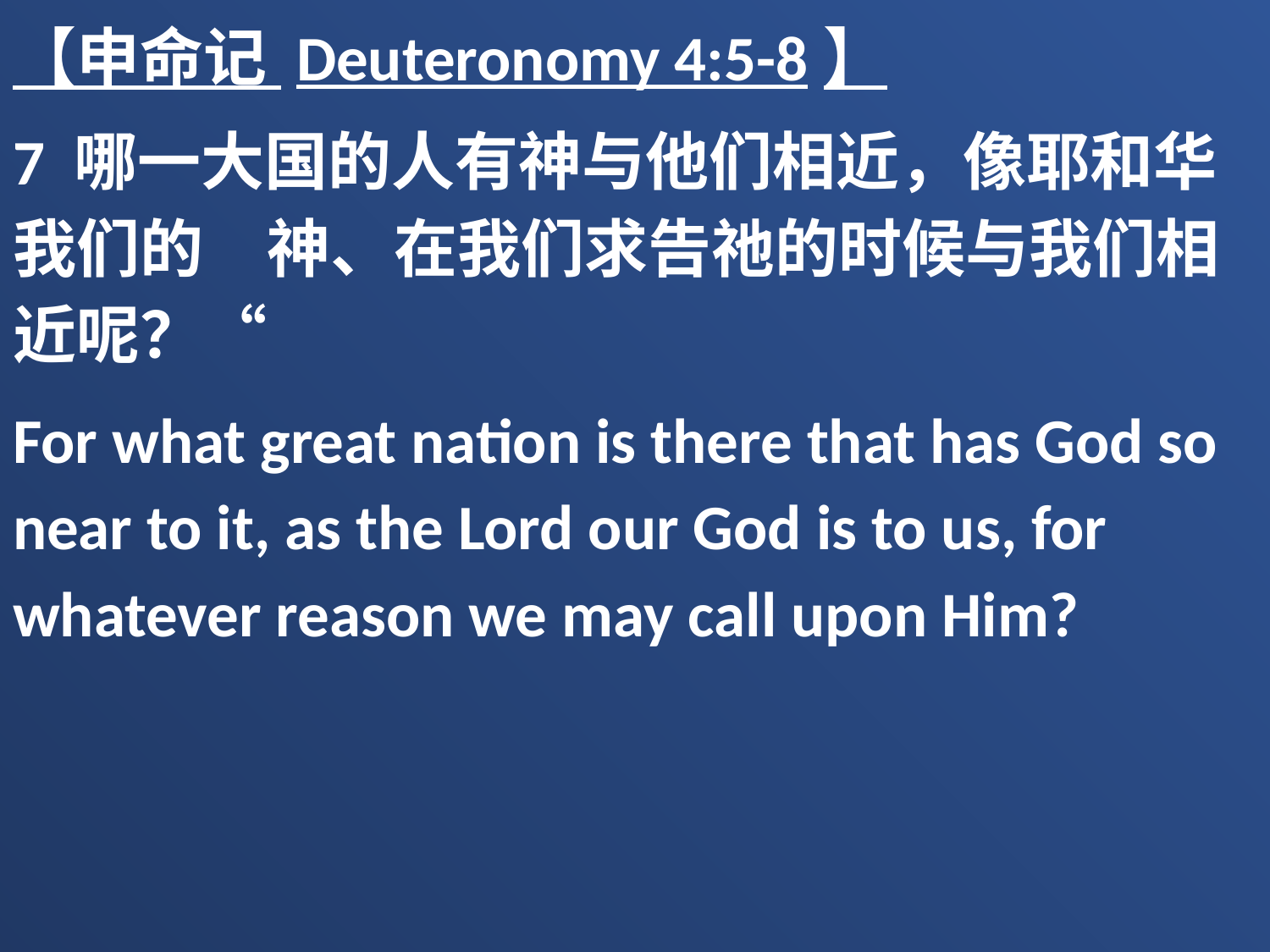

【申命记 Deuteronomy 4:5-8】
7 哪一大国的人有神与他们相近，像耶和华我们的　神、在我们求告祂的时候与我们相近呢？“
For what great nation is there that has God so near to it, as the Lord our God is to us, for whatever reason we may call upon Him?